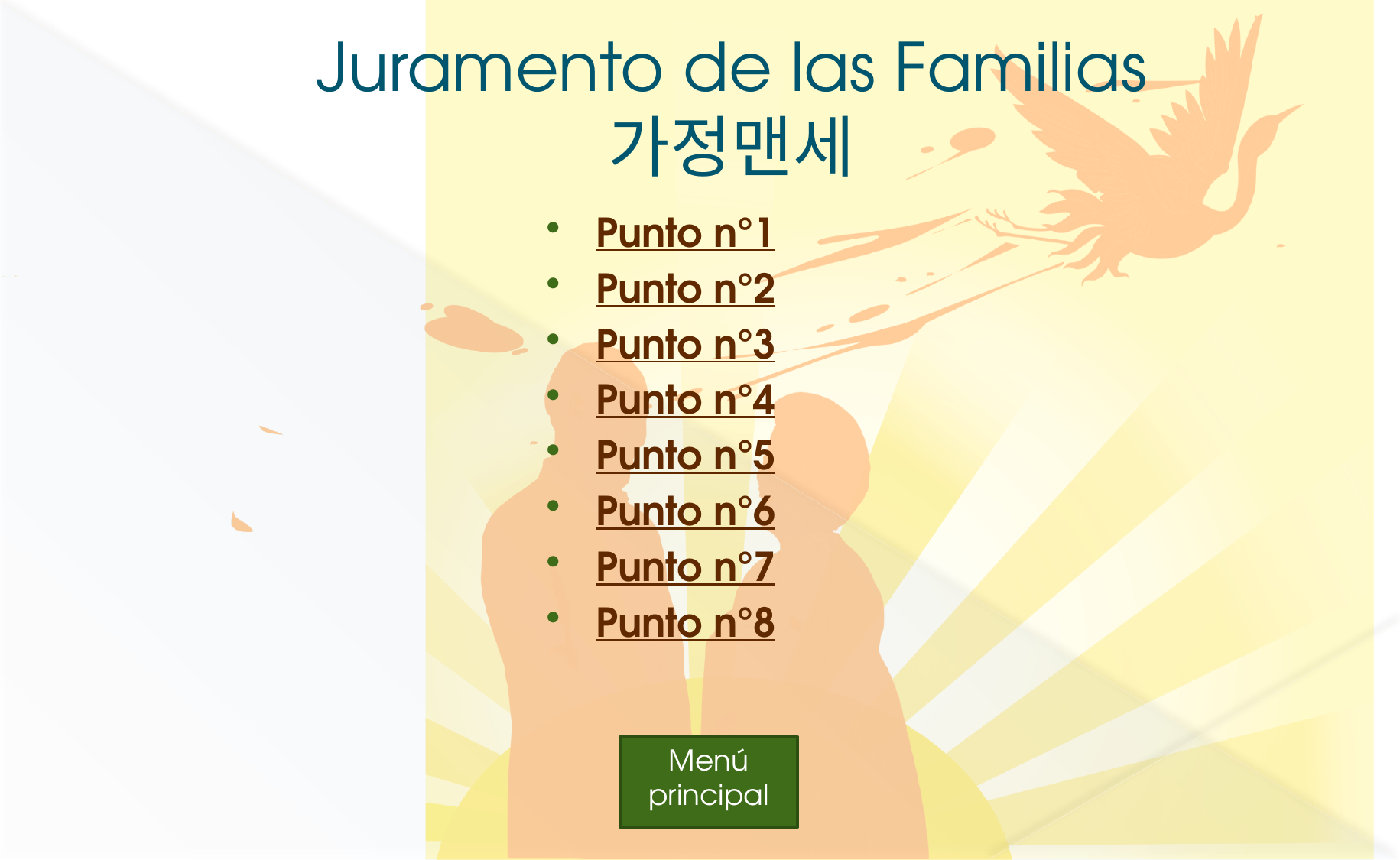

# Juramento de las Familias 가정맨세
Punto n°1
Punto n°2
Punto n°3
Punto n°4
Punto n°5
Punto n°6
Punto n°7
Punto n°8
Menú principal